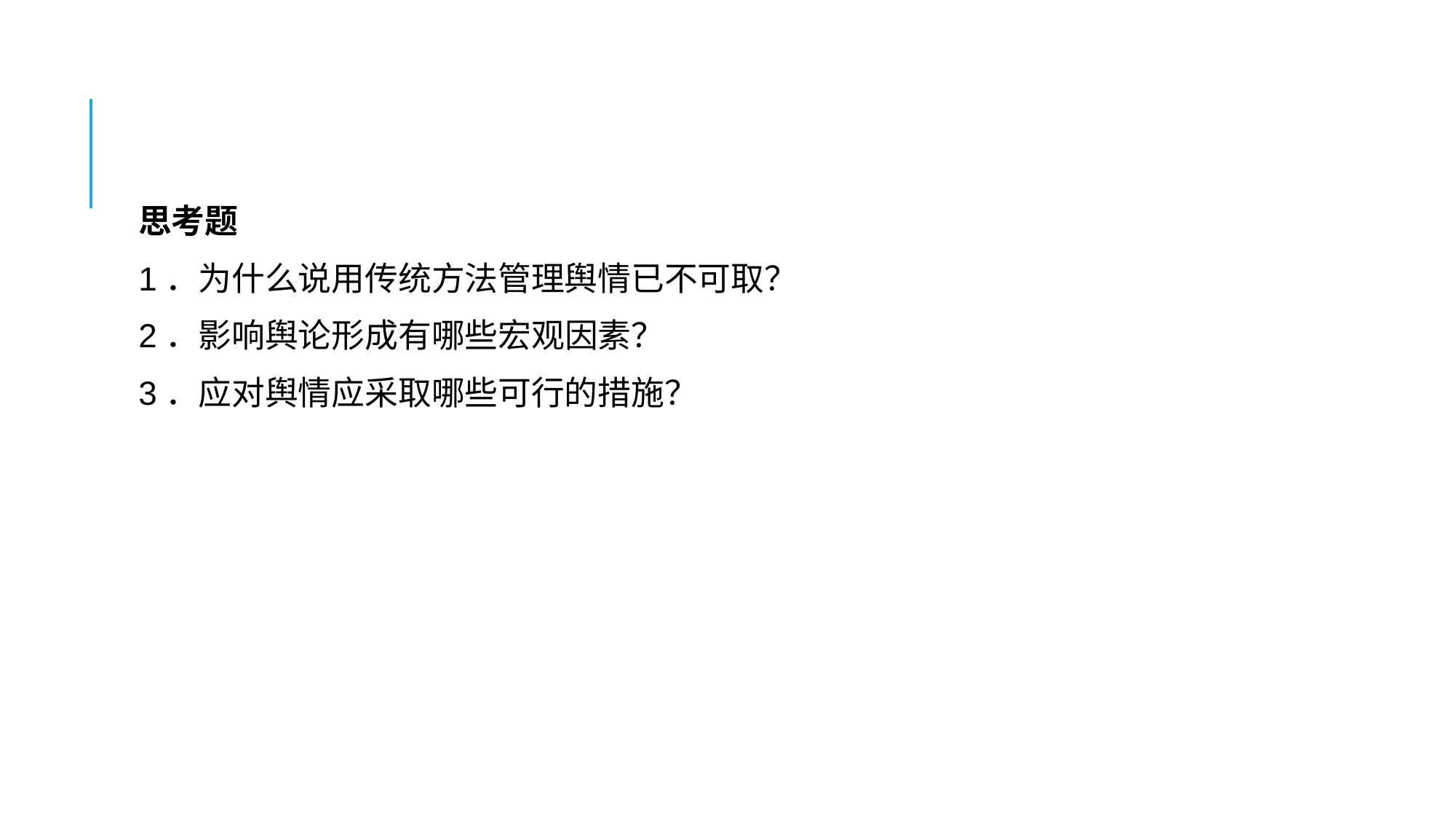

#
思考题
1．为什么说用传统方法管理舆情已不可取？
2．影响舆论形成有哪些宏观因素？
3．应对舆情应采取哪些可行的措施？